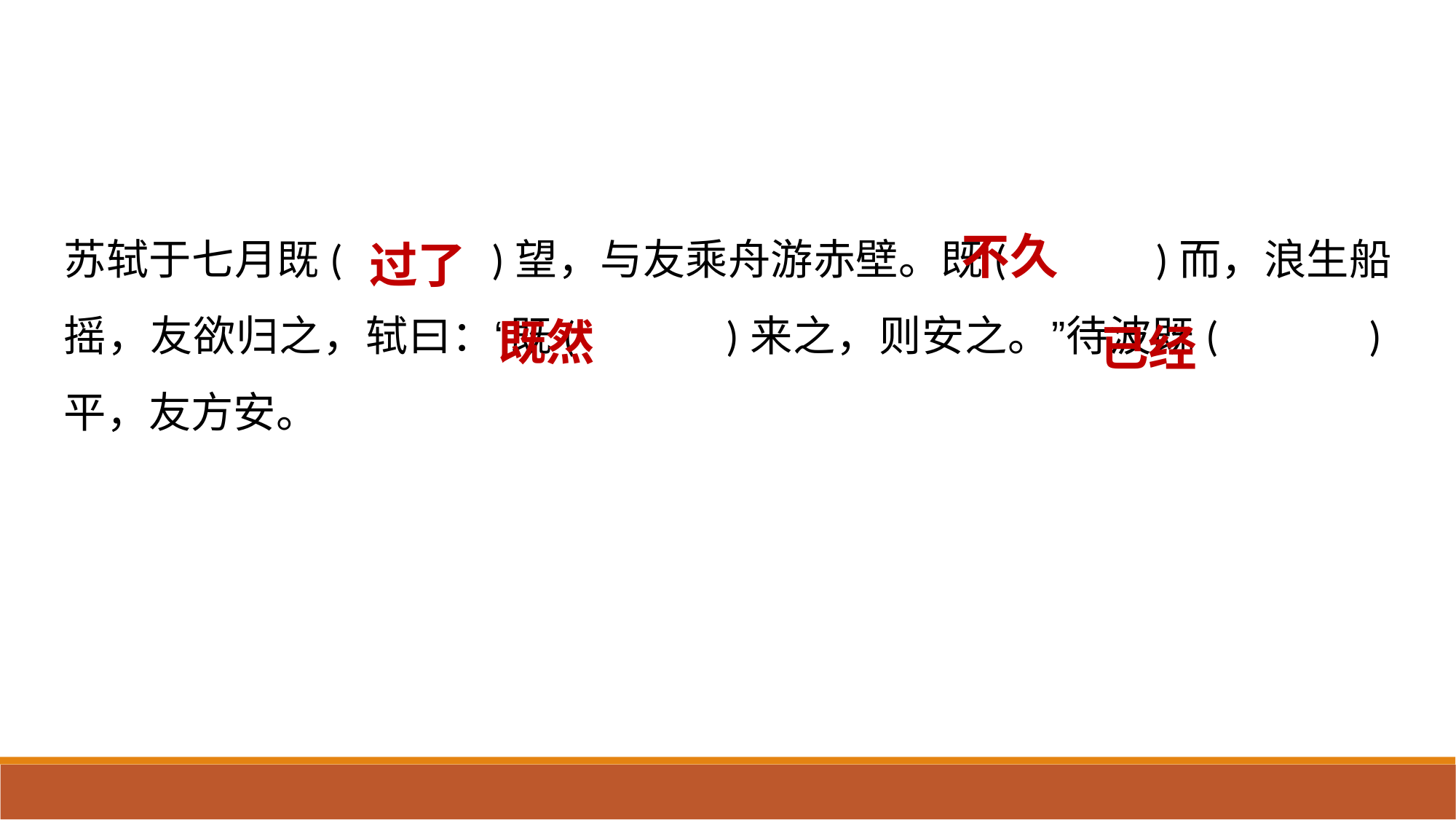

苏轼于七月既(　　　)望，与友乘舟游赤壁。既(　　　)而，浪生船摇，友欲归之，轼曰：“既(　　　)来之，则安之。”待波既(　　　)平，友方安。
不久
过了
既然
已经